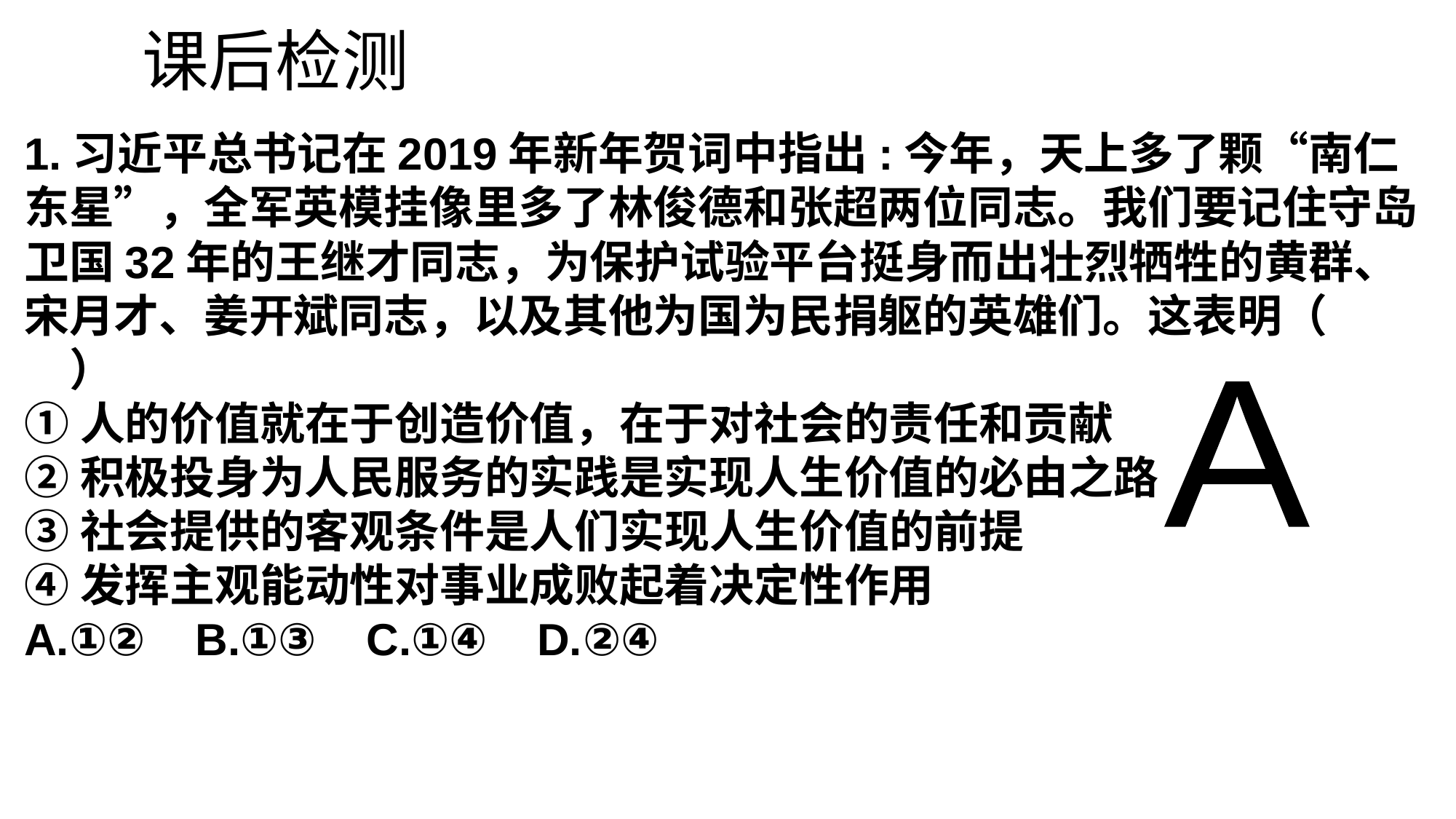

课后检测
1.习近平总书记在2019年新年贺词中指出:今年，天上多了颗“南仁东星”，全军英模挂像里多了林俊德和张超两位同志。我们要记住守岛卫国32年的王继才同志，为保护试验平台挺身而出壮烈牺牲的黄群、宋月才、姜开斌同志，以及其他为国为民捐躯的英雄们。这表明（　　）
①人的价值就在于创造价值，在于对社会的责任和贡献
②积极投身为人民服务的实践是实现人生价值的必由之路
③社会提供的客观条件是人们实现人生价值的前提
④发挥主观能动性对事业成败起着决定性作用
A.①②    B.①③    C.①④    D.②④
A